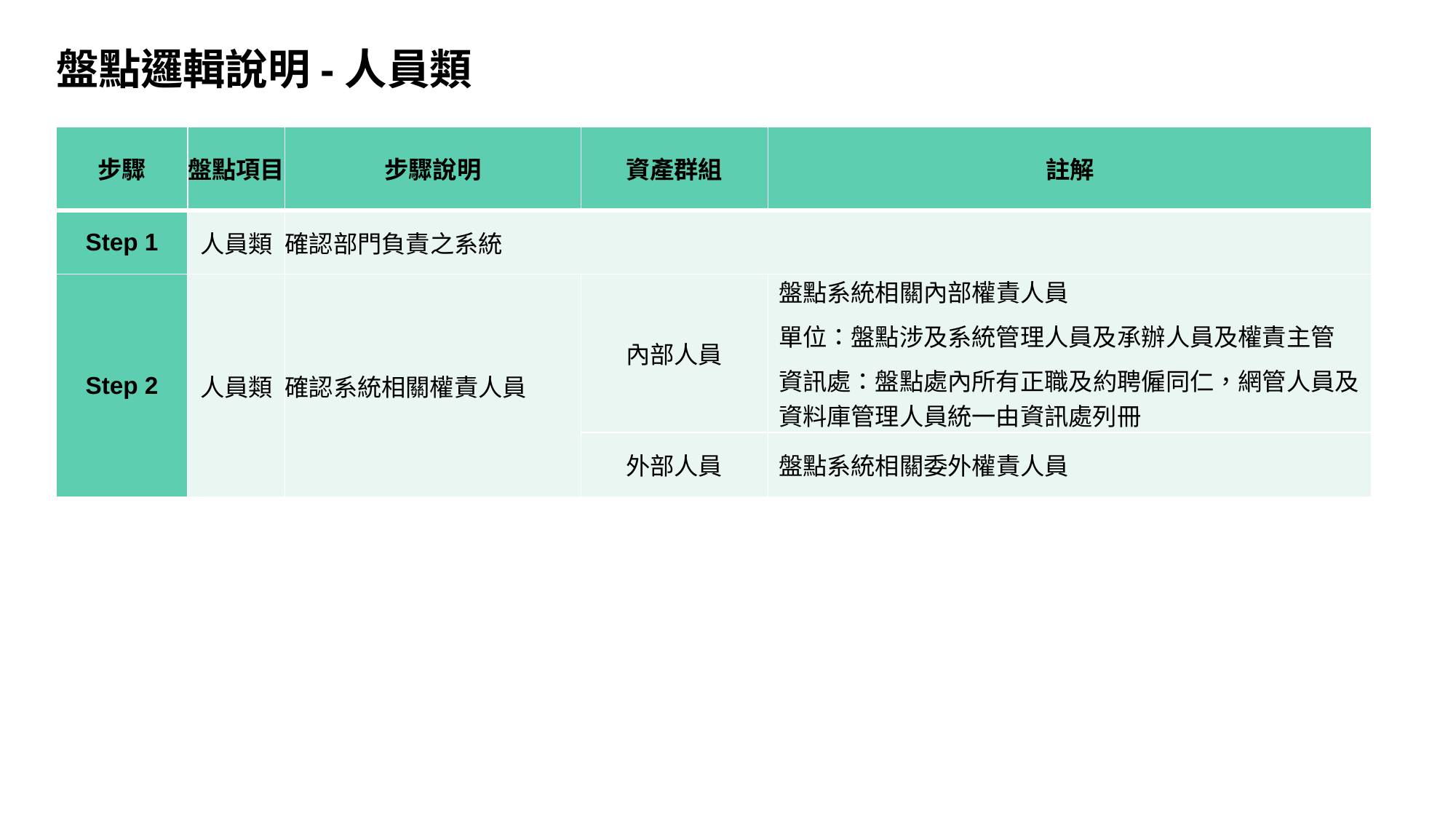

# 盤點邏輯說明-人員類
| 步驟 | 盤點項目 | 步驟說明 | 資產群組 | 註解 |
| --- | --- | --- | --- | --- |
| Step 1 | 人員類 | 確認部門負責之系統 |  |  |
| Step 2 | 人員類 | 確認系統相關權責人員 | 內部人員 | 盤點系統相關內部權責人員 單位：盤點涉及系統管理人員及承辦人員及權責主管 資訊處：盤點處內所有正職及約聘僱同仁，網管人員及資料庫管理人員統一由資訊處列冊 |
|  |  |  | 外部人員 | 盤點系統相關委外權責人員 |